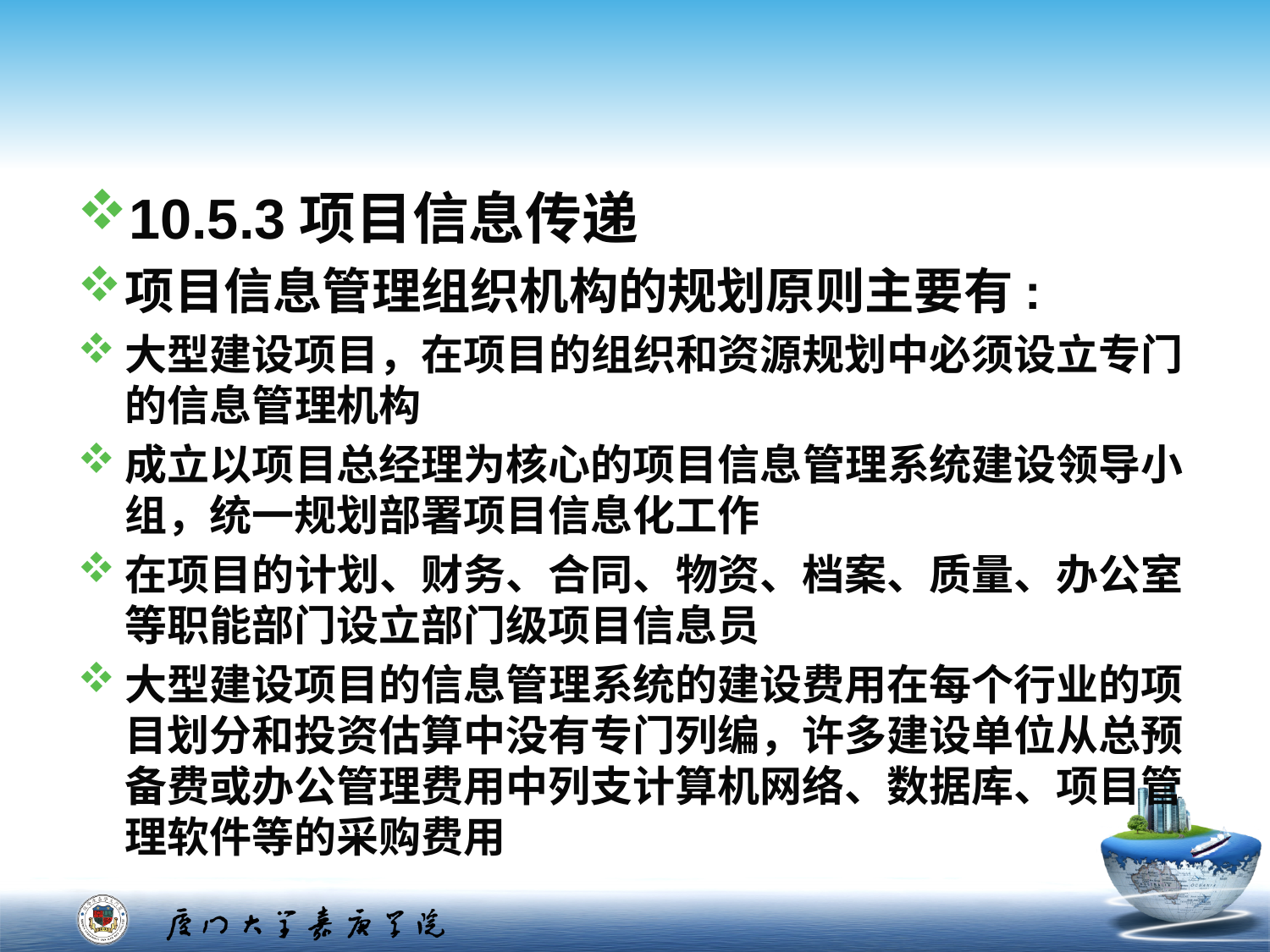

#
10.5.3项目信息传递
项目信息管理组织机构的规划原则主要有:
大型建设项目，在项目的组织和资源规划中必须设立专门的信息管理机构
成立以项目总经理为核心的项目信息管理系统建设领导小组，统一规划部署项目信息化工作
在项目的计划、财务、合同、物资、档案、质量、办公室等职能部门设立部门级项目信息员
大型建设项目的信息管理系统的建设费用在每个行业的项目划分和投资估算中没有专门列编，许多建设单位从总预备费或办公管理费用中列支计算机网络、数据库、项目管理软件等的采购费用